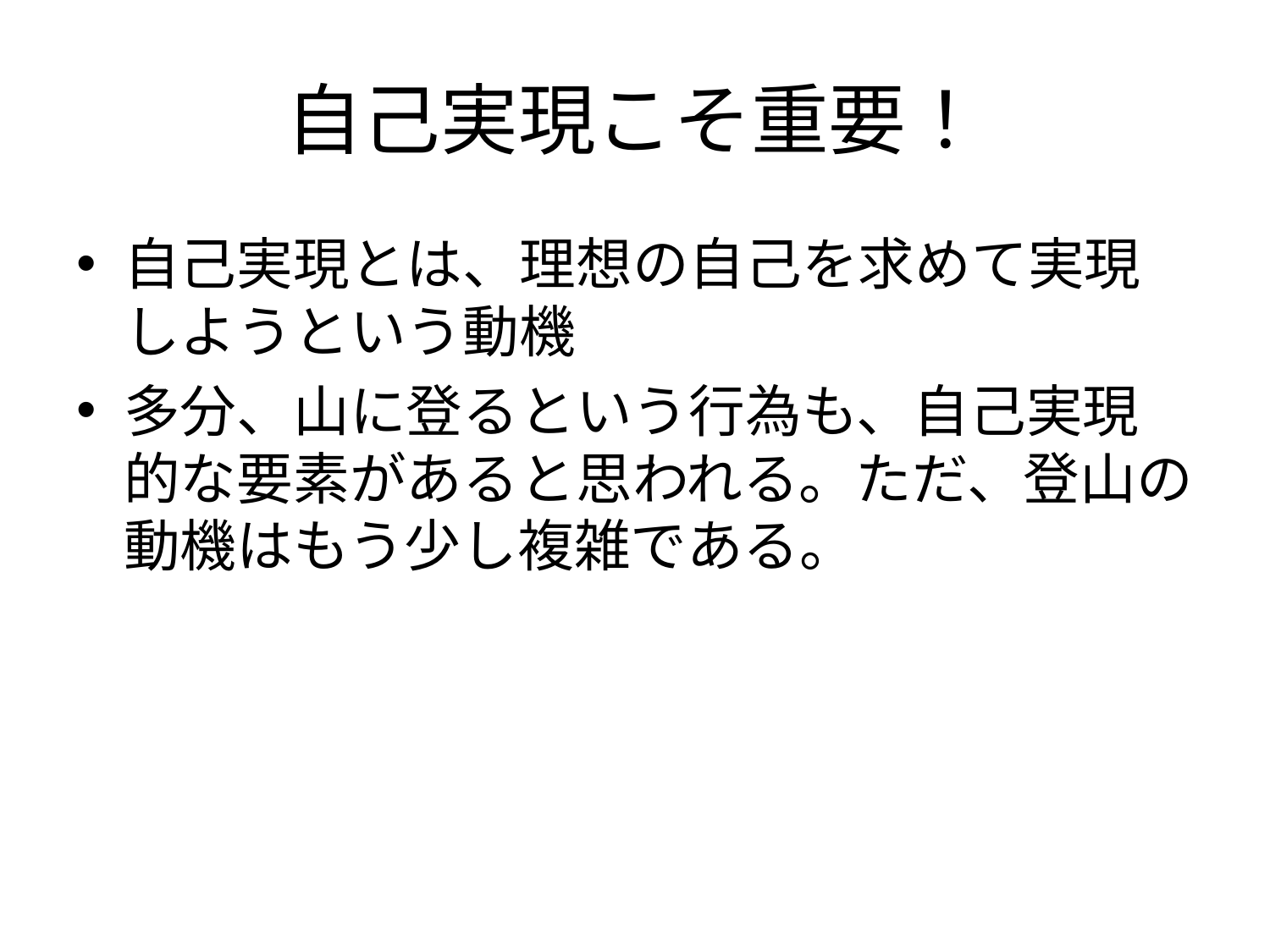

# 自己実現こそ重要！
自己実現とは、理想の自己を求めて実現しようという動機
多分、山に登るという行為も、自己実現的な要素があると思われる。ただ、登山の動機はもう少し複雑である。